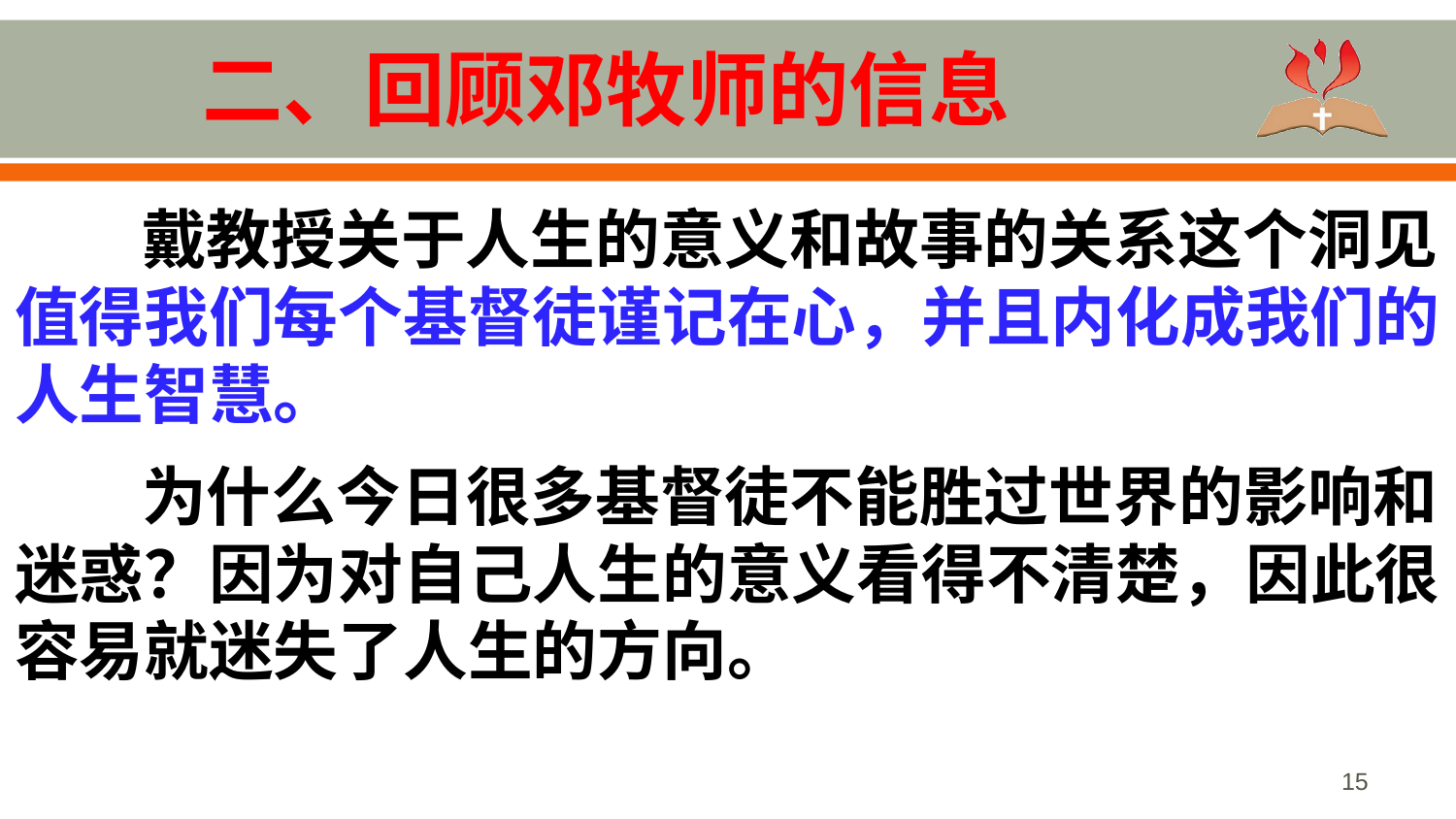

# 二、回顾邓牧师的信息
戴教授关于人生的意义和故事的关系这个洞见值得我们每个基督徒谨记在心，并且内化成我们的人生智慧。
为什么今日很多基督徒不能胜过世界的影响和迷惑？因为对自己人生的意义看得不清楚，因此很容易就迷失了人生的方向。

15